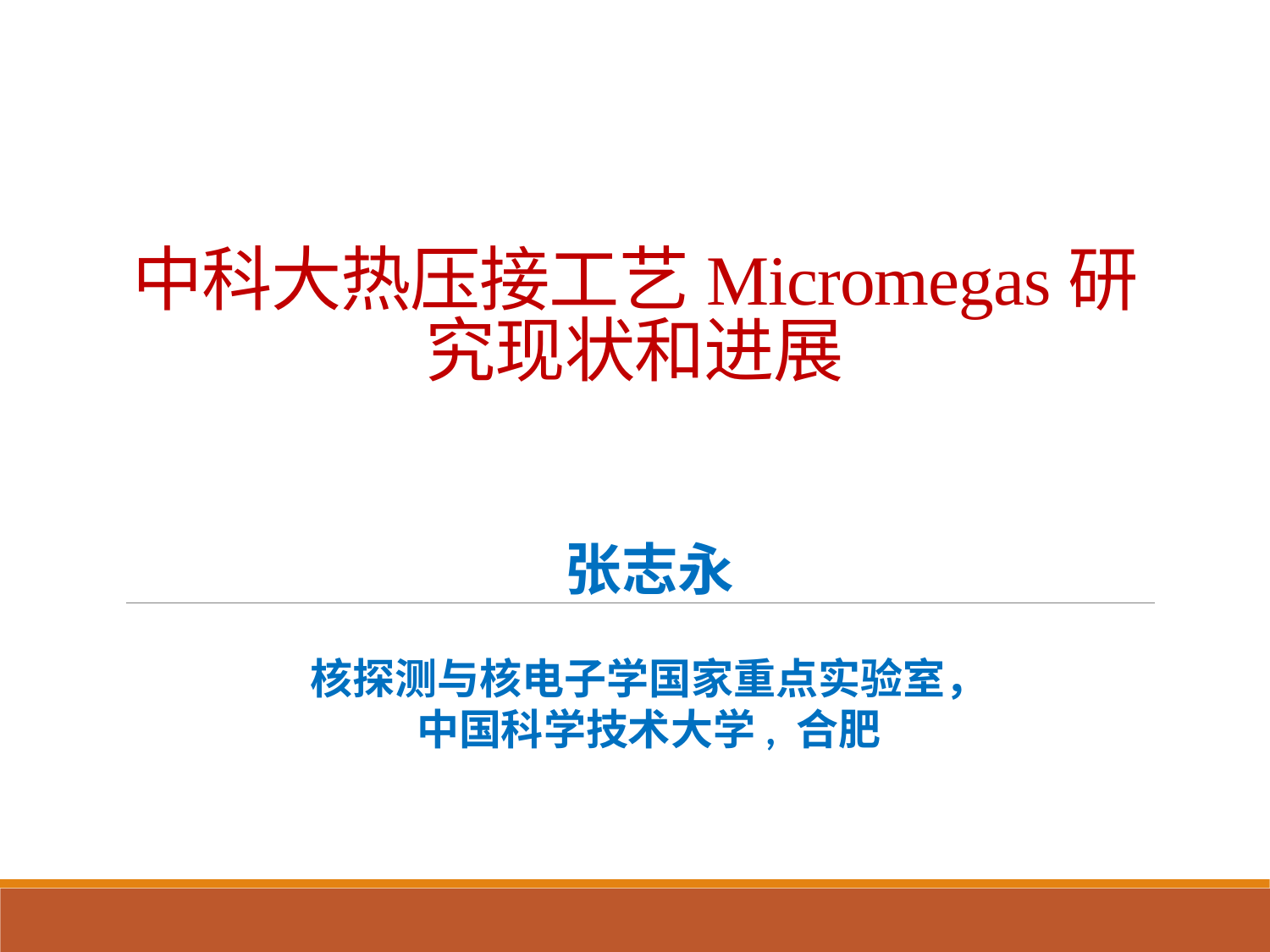

# 中科大热压接工艺Micromegas研究现状和进展
张志永
核探测与核电子学国家重点实验室，
中国科学技术大学, 合肥